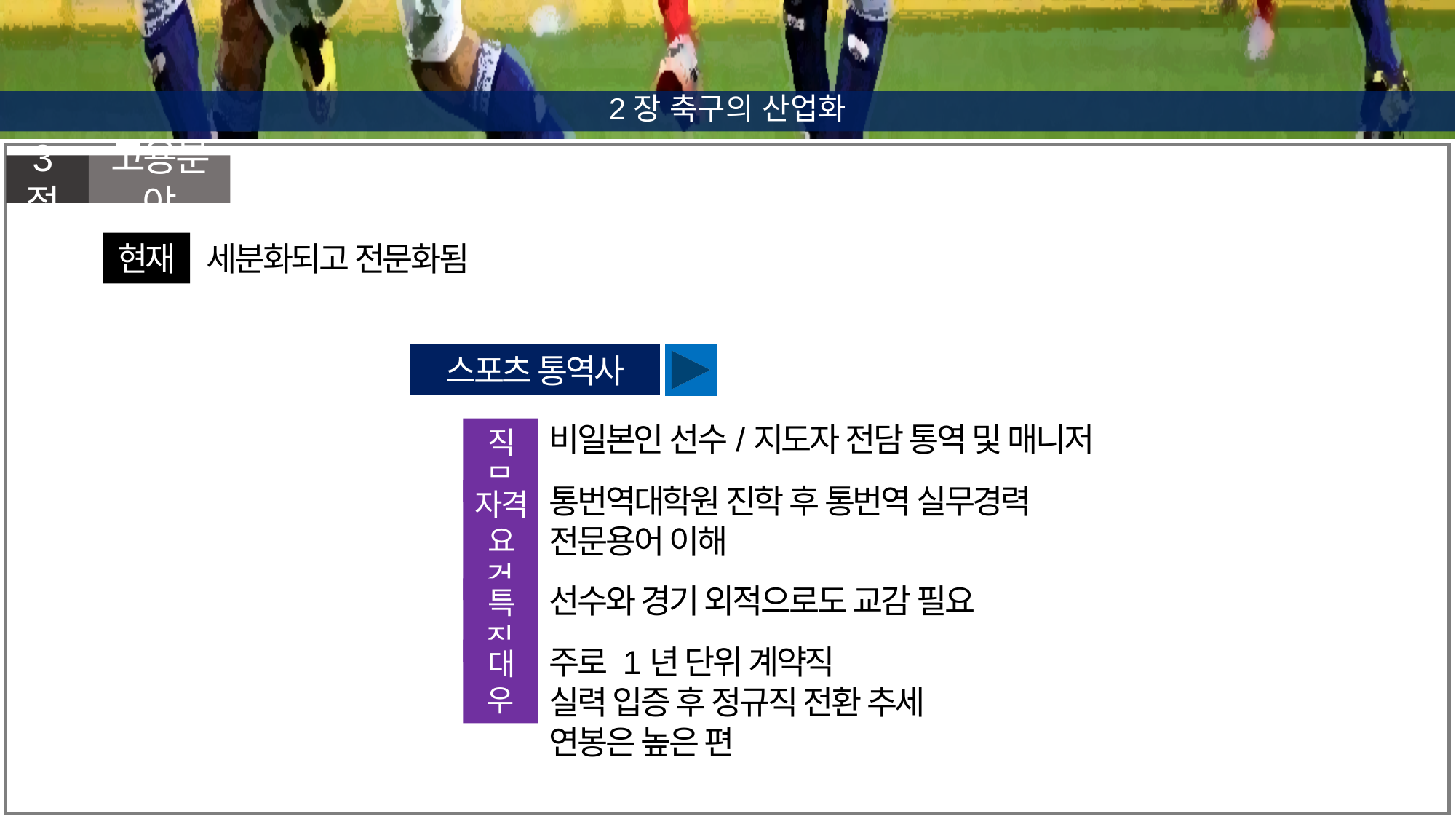

2장 축구의 산업화
3절
고용분야
현재
세분화되고 전문화됨

스포츠 통역사
비일본인 선수/지도자 전담 통역 및 매니저
직무
통번역대학원 진학 후 통번역 실무경력
전문용어 이해
자격요건
선수와 경기 외적으로도 교감 필요
특징
주로 1년 단위 계약직
실력 입증 후 정규직 전환 추세
연봉은 높은 편
대우